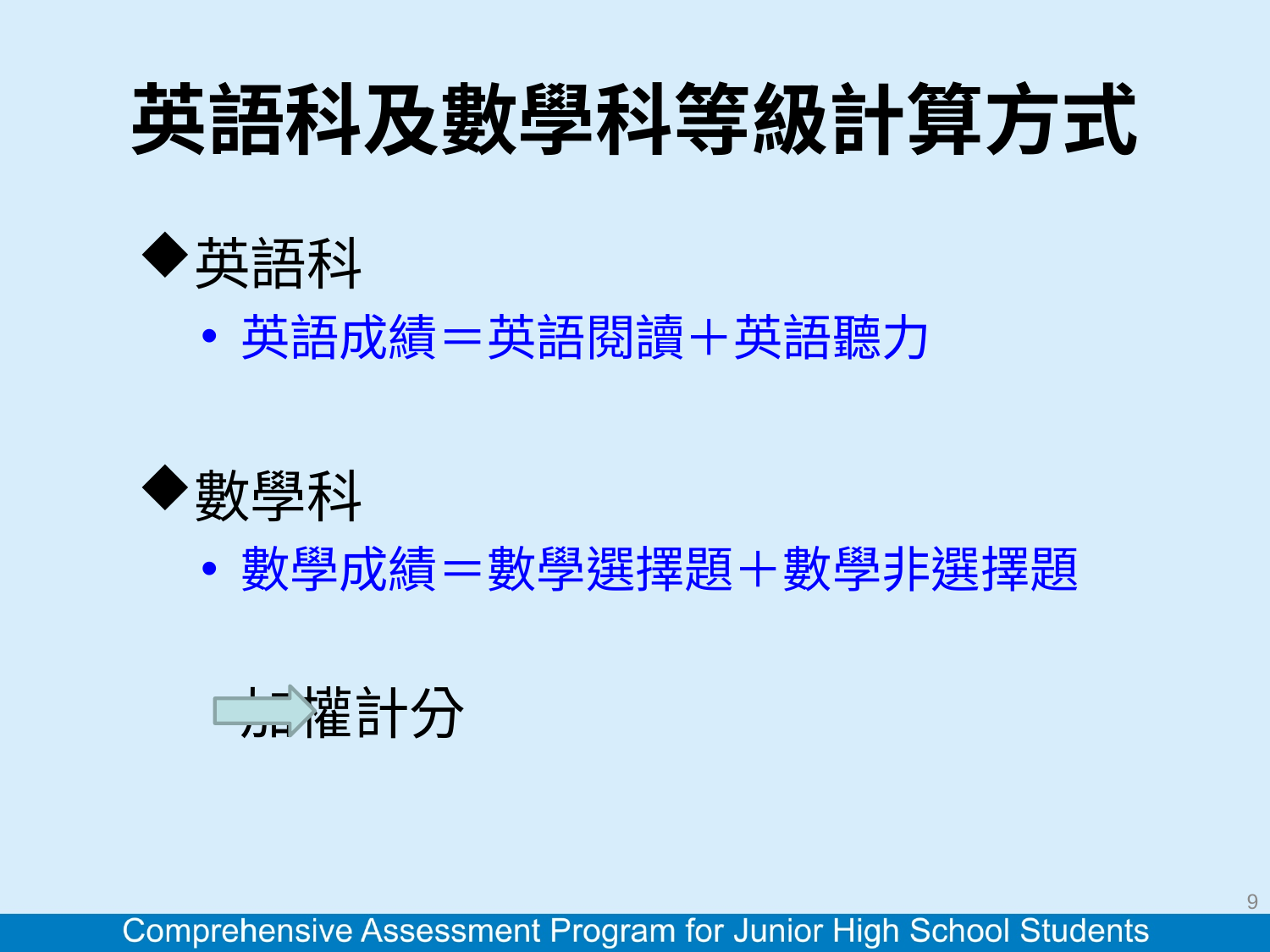

# 英語科及數學科等級計算方式
英語科
英語成績＝英語閱讀＋英語聽力

數學科
數學成績＝數學選擇題＋數學非選擇題

       加權計分

9